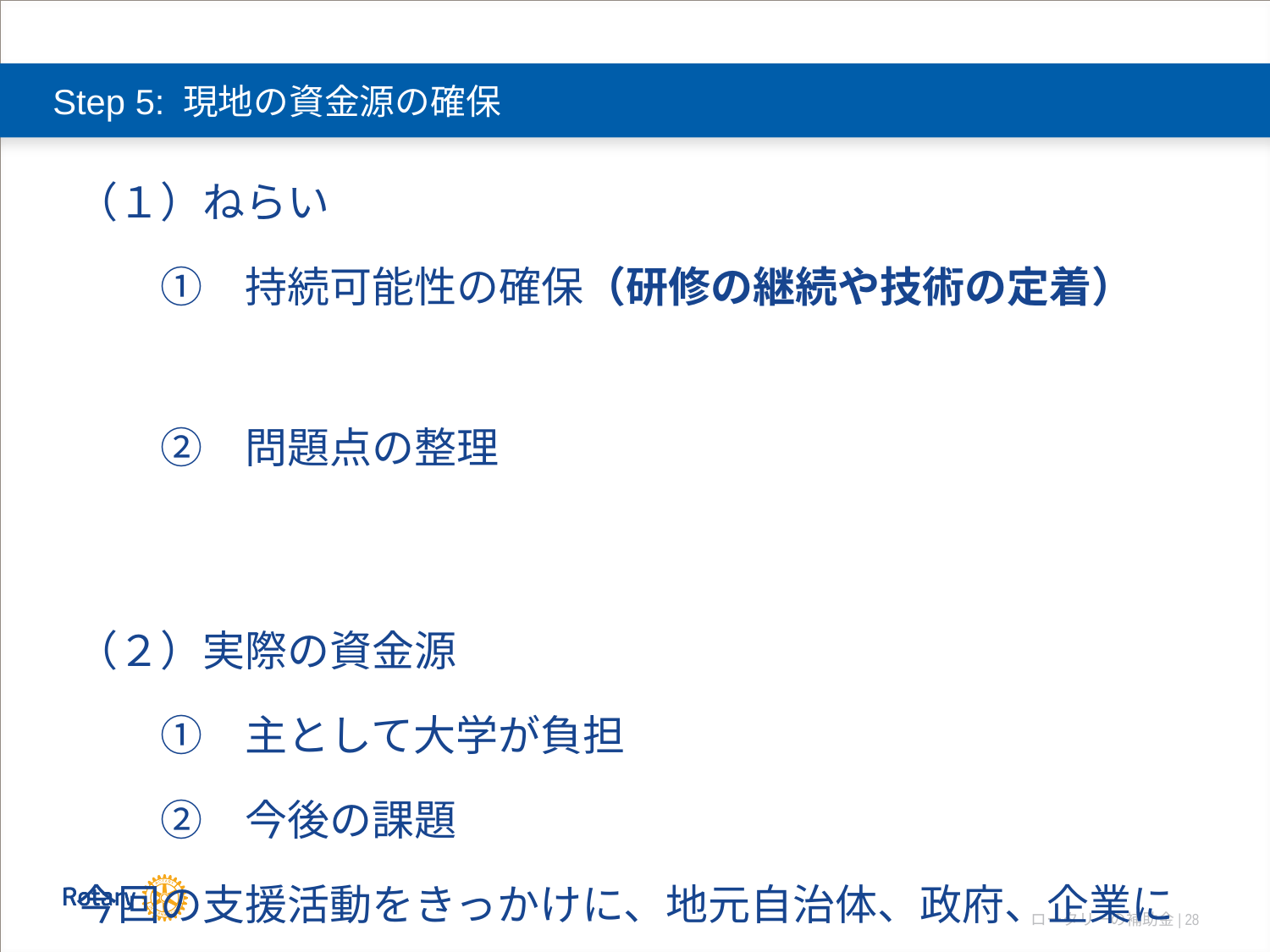

# Step 5: 現地の資金源の確保
（１）ねらい
　　①　持続可能性の確保（研修の継続や技術の定着）
　　②　問題点の整理

（２）実際の資金源
　　①　主として大学が負担
　　②　今後の課題
今回の支援活動をきっかけに、地元自治体、政府、企業に期待